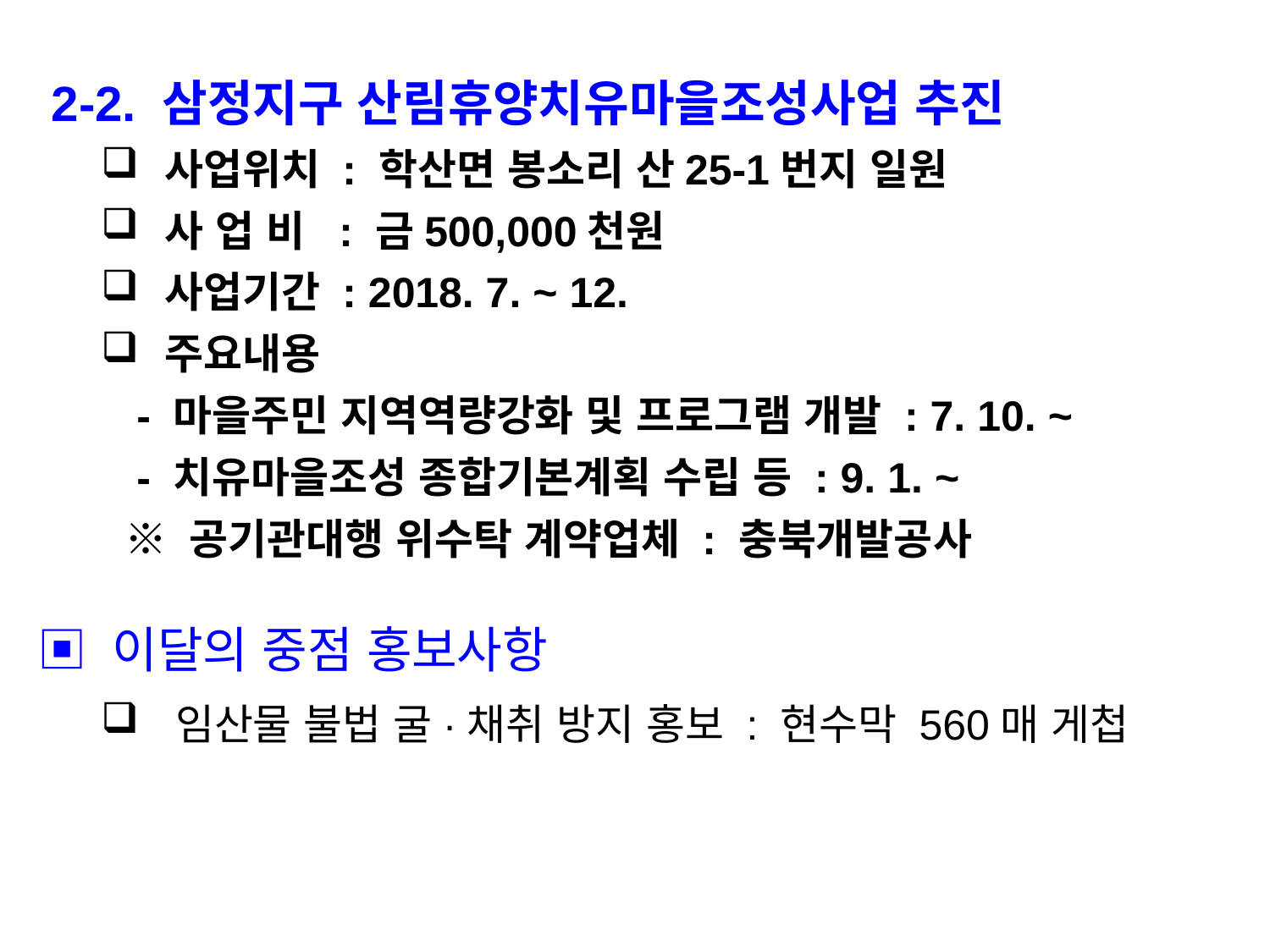

2-2. 삼정지구 산림휴양치유마을조성사업 추진
사업위치 : 학산면 봉소리 산25-1번지 일원
사 업 비  : 금500,000천원
사업기간 : 2018. 7. ~ 12.
주요내용
   - 마을주민 지역역량강화 및 프로그램 개발 : 7. 10. ~
   - 치유마을조성 종합기본계획 수립 등 : 9. 1. ~
  ※ 공기관대행 위수탁 계약업체 : 충북개발공사

▣ 이달의 중점 홍보사항
임산물 불법 굴·채취 방지 홍보 : 현수막 560매 게첩